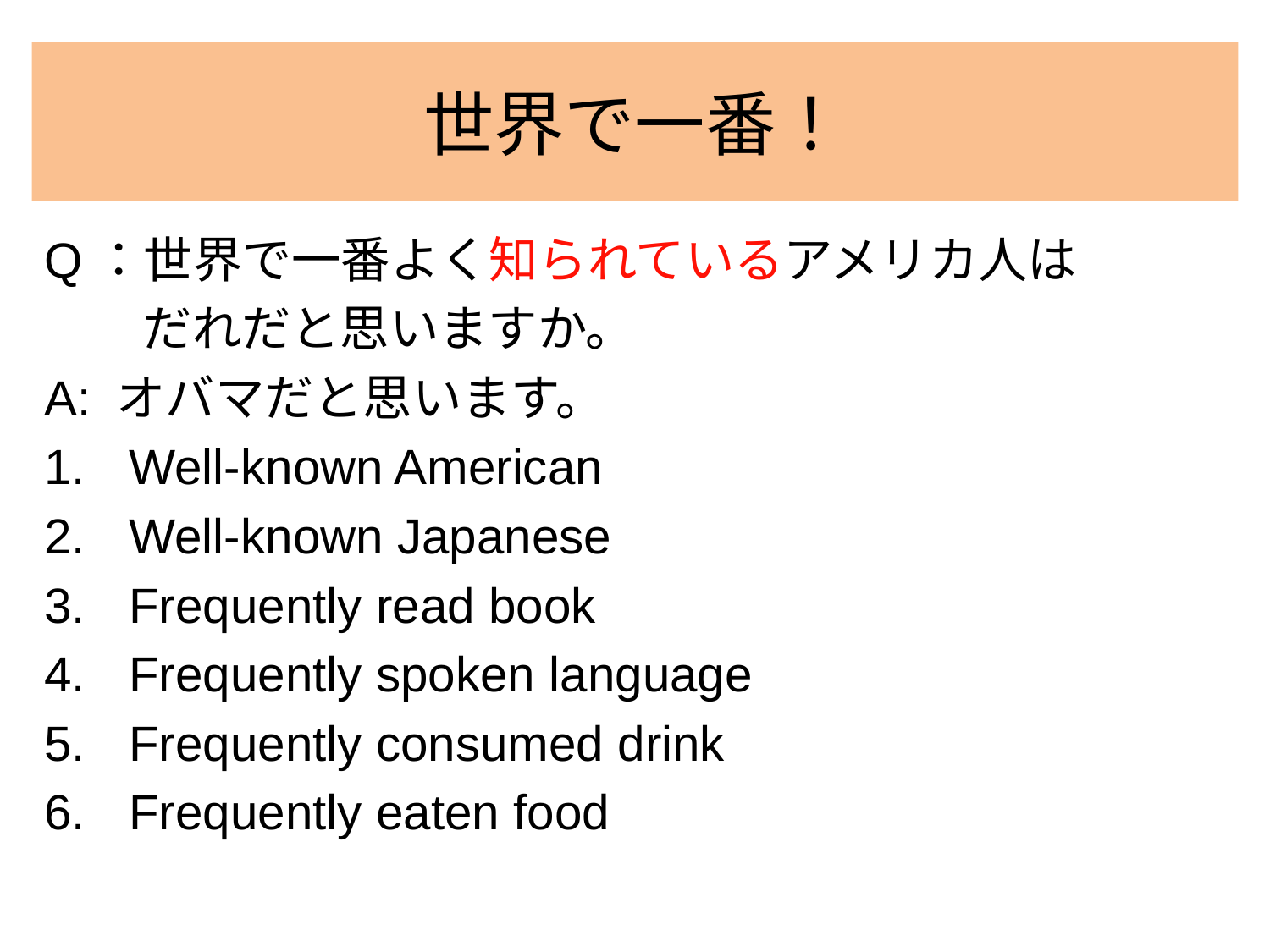

# 世界で一番！
Q：世界で一番よく知られているアメリカ人は
　　だれだと思いますか。
A: オバマだと思います。
Well-known American
Well-known Japanese
Frequently read book
Frequently spoken language
Frequently consumed drink
Frequently eaten food